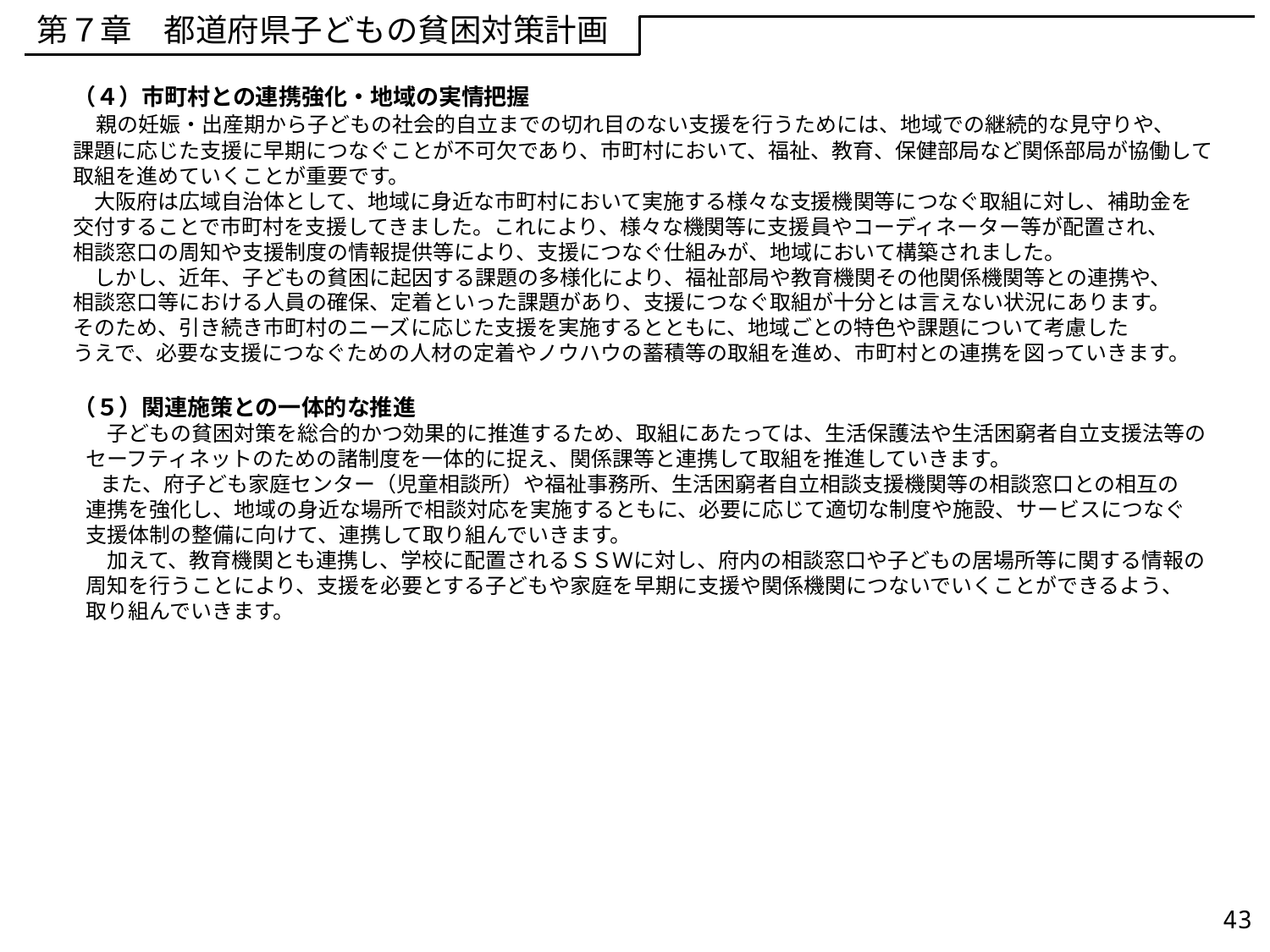

第７章　都道府県子どもの貧困対策計画
（４）市町村との連携強化・地域の実情把握
　親の妊娠・出産期から子どもの社会的自立までの切れ目のない支援を行うためには、地域での継続的な見守りや、
課題に応じた支援に早期につなぐことが不可欠であり、市町村において、福祉、教育、保健部局など関係部局が協働して取組を進めていくことが重要です。
　大阪府は広域自治体として、地域に身近な市町村において実施する様々な支援機関等につなぐ取組に対し、補助金を交付することで市町村を支援してきました。これにより、様々な機関等に支援員やコーディネーター等が配置され、
相談窓口の周知や支援制度の情報提供等により、支援につなぐ仕組みが、地域において構築されました。
　しかし、近年、子どもの貧困に起因する課題の多様化により、福祉部局や教育機関その他関係機関等との連携や、
相談窓口等における人員の確保、定着といった課題があり、支援につなぐ取組が十分とは言えない状況にあります。
そのため、引き続き市町村のニーズに応じた支援を実施するとともに、地域ごとの特色や課題について考慮した
うえで、必要な支援につなぐための人材の定着やノウハウの蓄積等の取組を進め、市町村との連携を図っていきます。

（５）関連施策との一体的な推進
　子どもの貧困対策を総合的かつ効果的に推進するため、取組にあたっては、生活保護法や生活困窮者自立支援法等のセーフティネットのための諸制度を一体的に捉え、関係課等と連携して取組を推進していきます。
  また、府子ども家庭センター（児童相談所）や福祉事務所、生活困窮者自立相談支援機関等の相談窓口との相互の
連携を強化し、地域の身近な場所で相談対応を実施するともに、必要に応じて適切な制度や施設、サービスにつなぐ
支援体制の整備に向けて、連携して取り組んでいきます。
　加えて、教育機関とも連携し、学校に配置されるＳＳＷに対し、府内の相談窓口や子どもの居場所等に関する情報の周知を行うことにより、支援を必要とする子どもや家庭を早期に支援や関係機関につないでいくことができるよう、
取り組んでいきます。
43